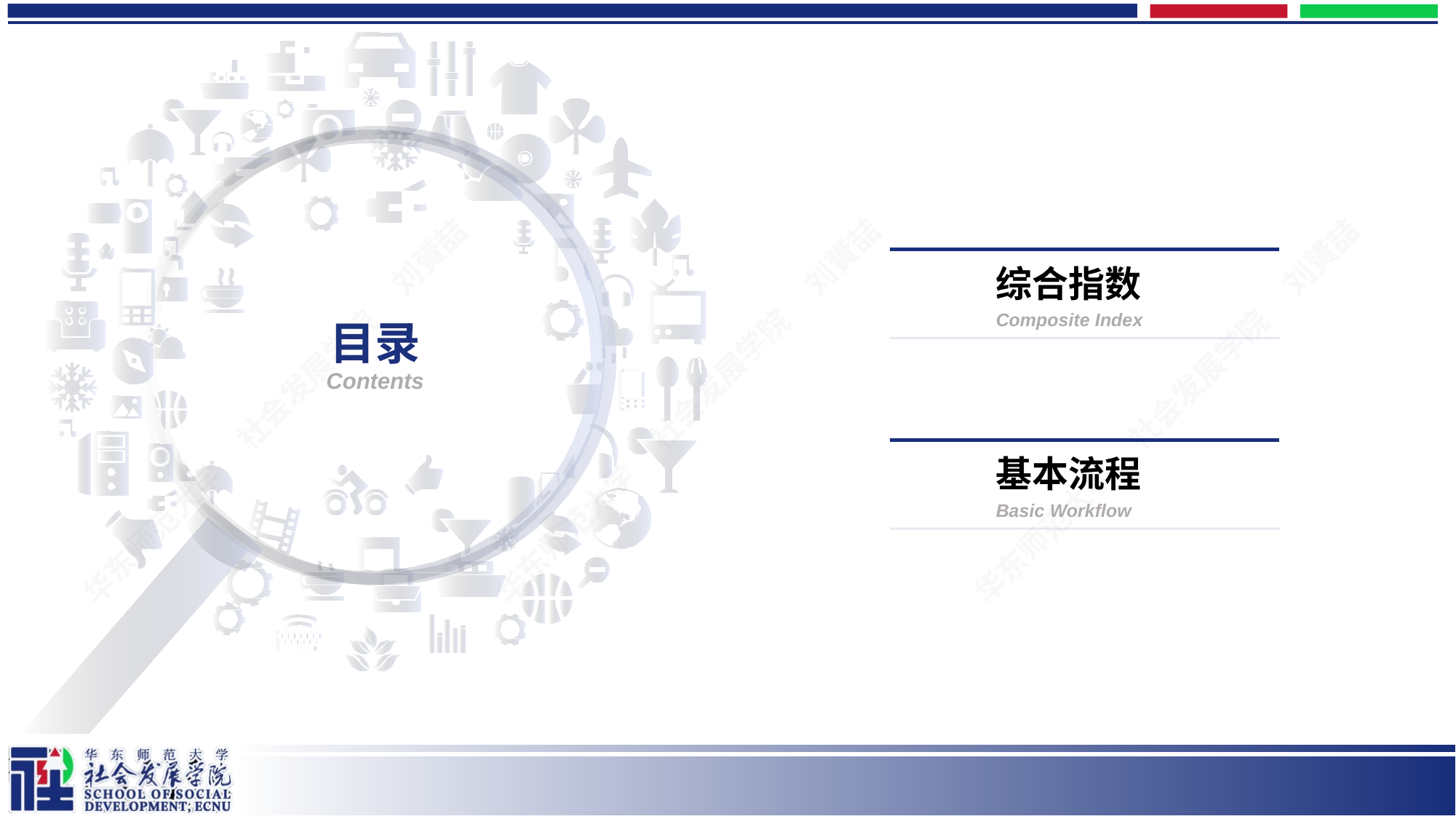

1.0
综合指数
Composite Index

# 目录 Contents
2.0
基本流程
Basic Workflow